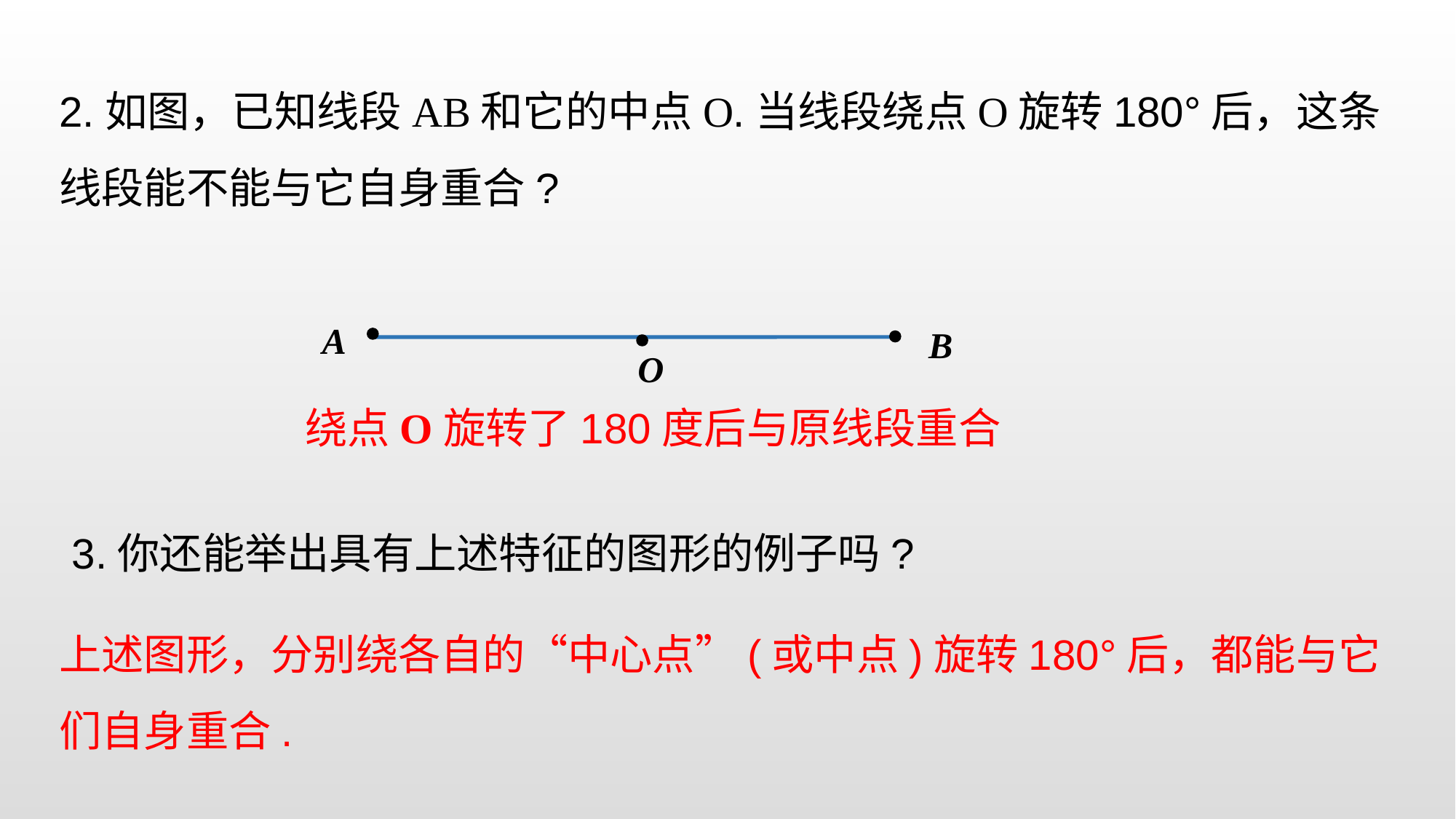

2.如图，已知线段AB和它的中点O.当线段绕点O旋转180°后，这条线段能不能与它自身重合?
A
B
O

绕点O旋转了180度后与原线段重合
3.你还能举出具有上述特征的图形的例子吗?
上述图形，分别绕各自的“中心点”(或中点)旋转180°后，都能与它们自身重合.